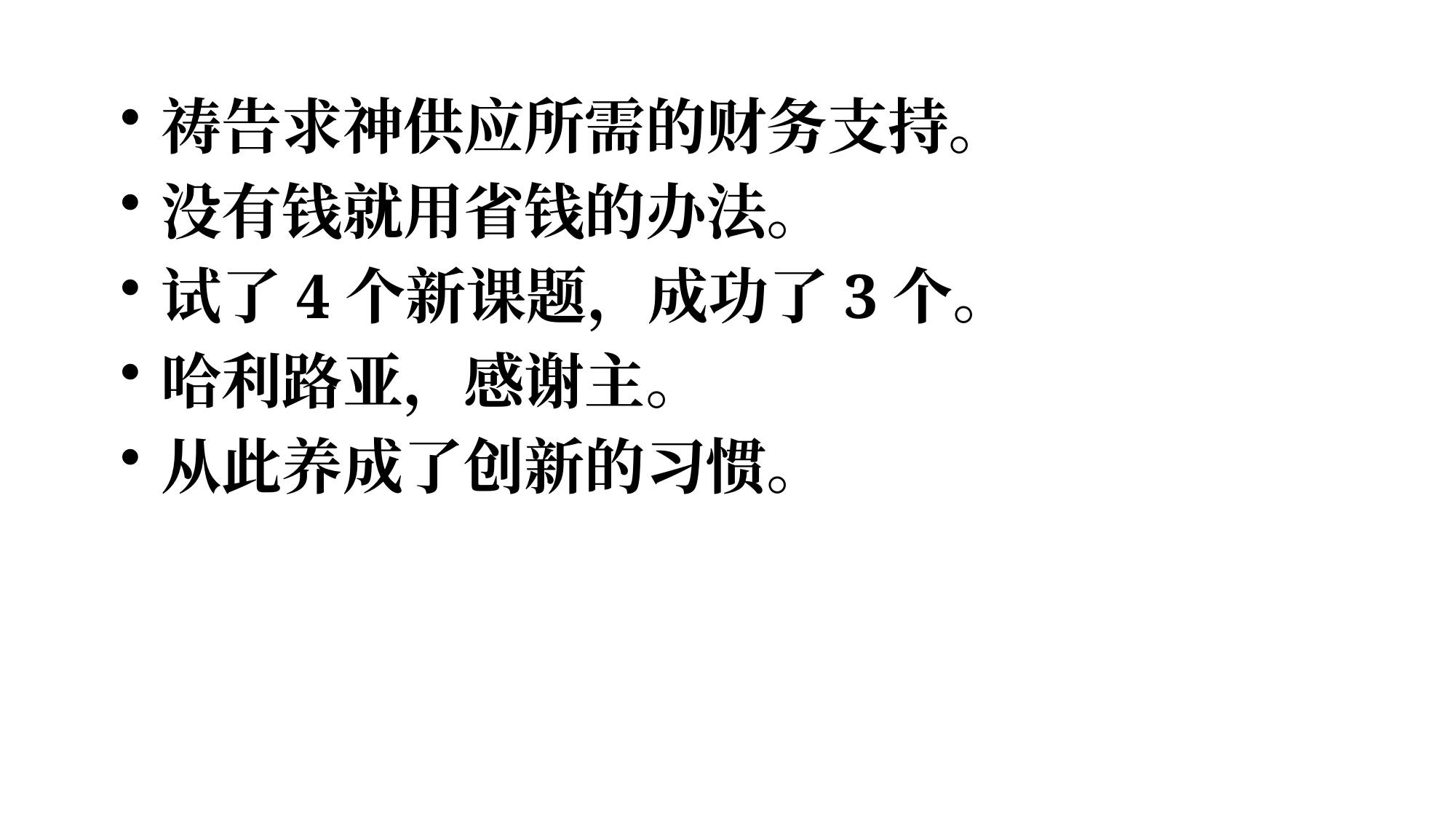

祷告求神供应所需的财务支持。
没有钱就用省钱的办法。
试了4个新课题，成功了3个。
哈利路亚，感谢主。
从此养成了创新的习惯。